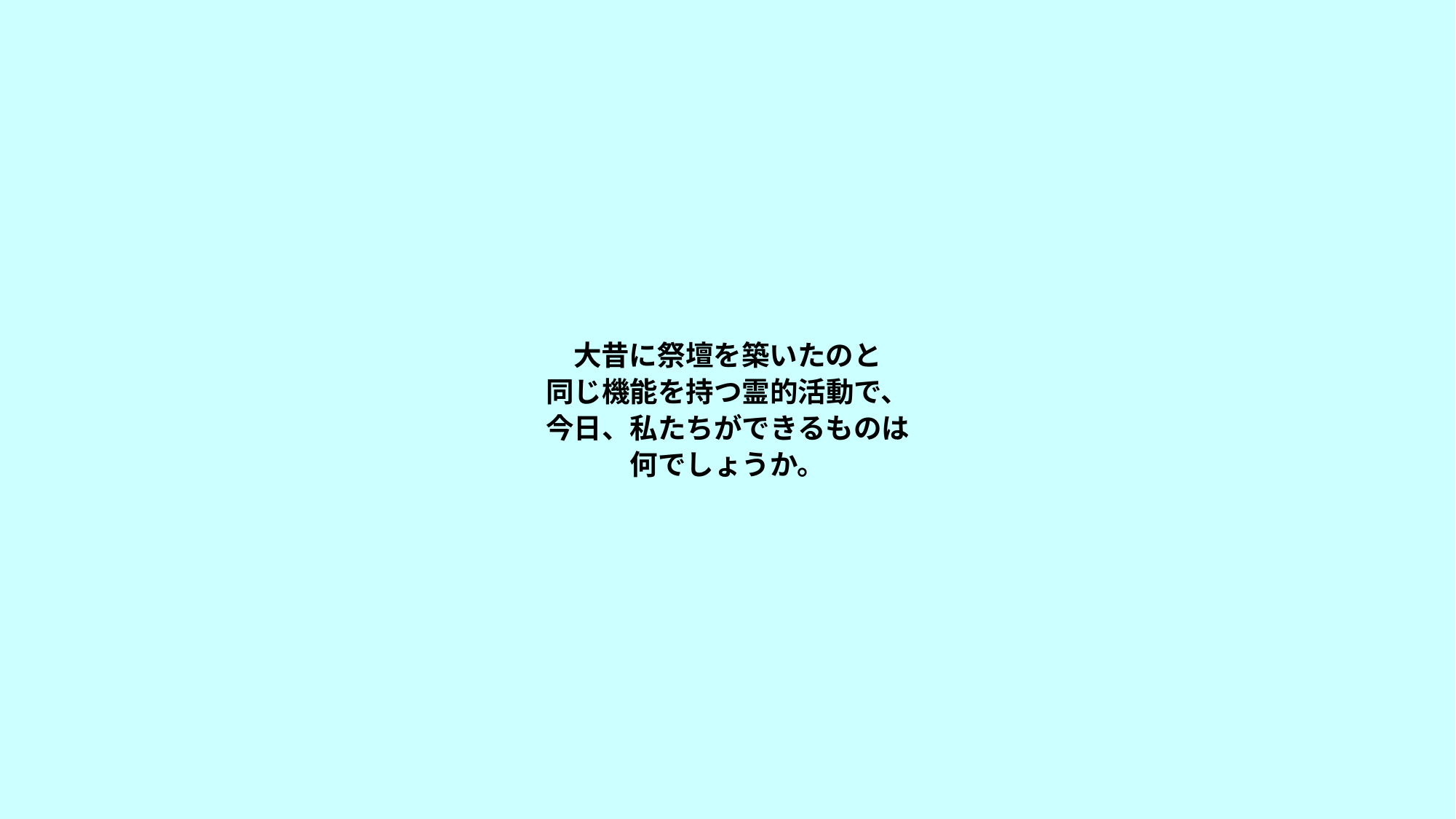

# 大昔に祭壇を築いたのと 同じ機能を持つ霊的活動で、 今日、私たちができるものは 何でしょうか。